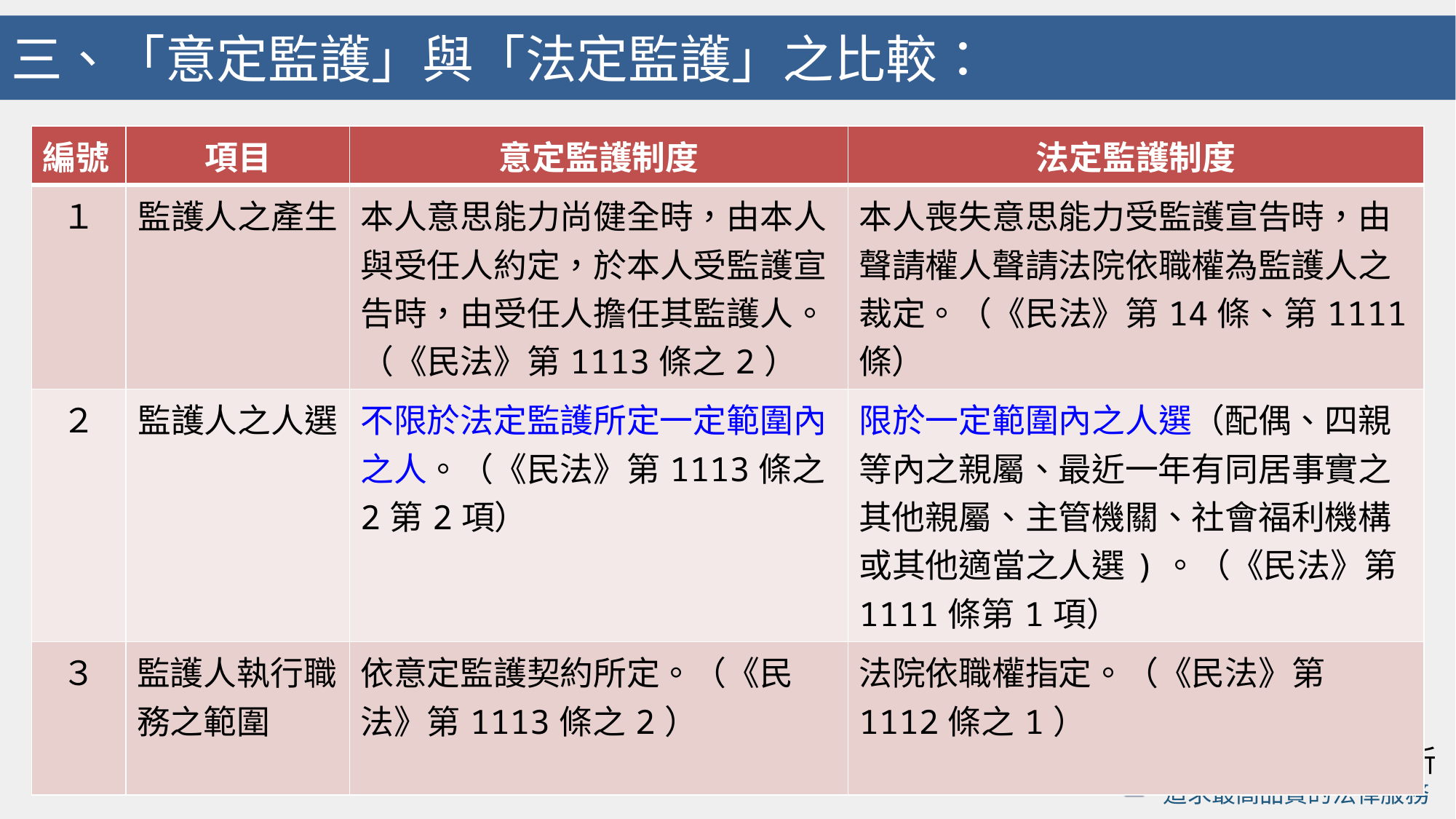

# 三、「意定監護」與「法定監護」之比較：
| 編號 | 項目 | 意定監護制度 | 法定監護制度 |
| --- | --- | --- | --- |
| １ | 監護人之產生 | 本人意思能力尚健全時，由本人與受任人約定，於本人受監護宣告時，由受任人擔任其監護人。 （《民法》第1113條之2） | 本人喪失意思能力受監護宣告時，由聲請權人聲請法院依職權為監護人之裁定。（《民法》第14條、第1111條） |
| ２ | 監護人之人選 | 不限於法定監護所定一定範圍內之人。（《民法》第1113條之2第2項） | 限於一定範圍內之人選（配偶、四親等內之親屬、最近一年有同居事實之其他親屬、主管機關、社會福利機構或其他適當之人選)。（《民法》第1111條第1項） |
| ３ | 監護人執行職務之範圍 | 依意定監護契約所定。（《民法》第1113條之2） | 法院依職權指定。（《民法》第1112條之1） |
80